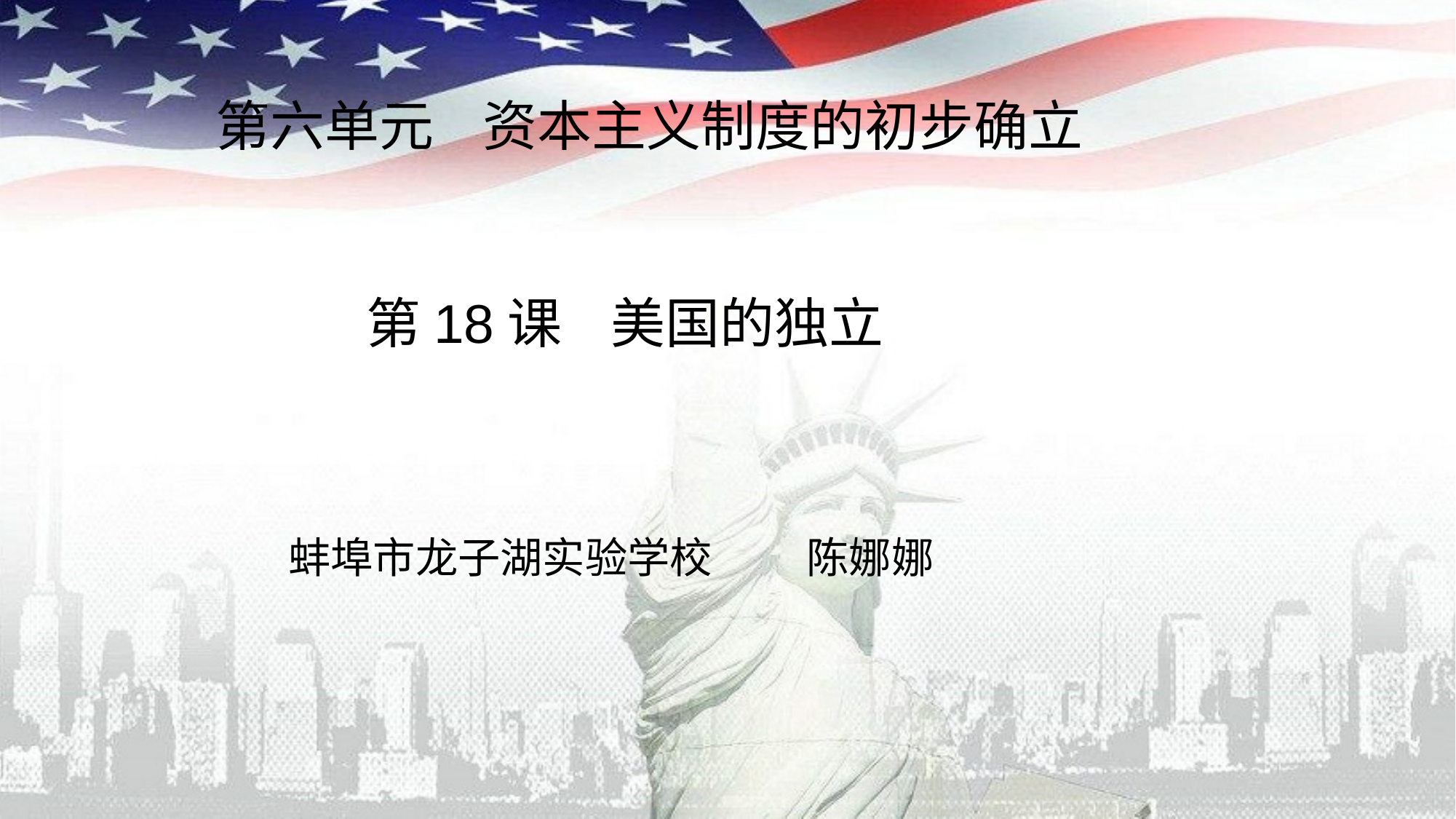

第六单元    资本主义制度的初步确立
第18课    美国的独立
蚌埠市龙子湖实验学校          陈娜娜